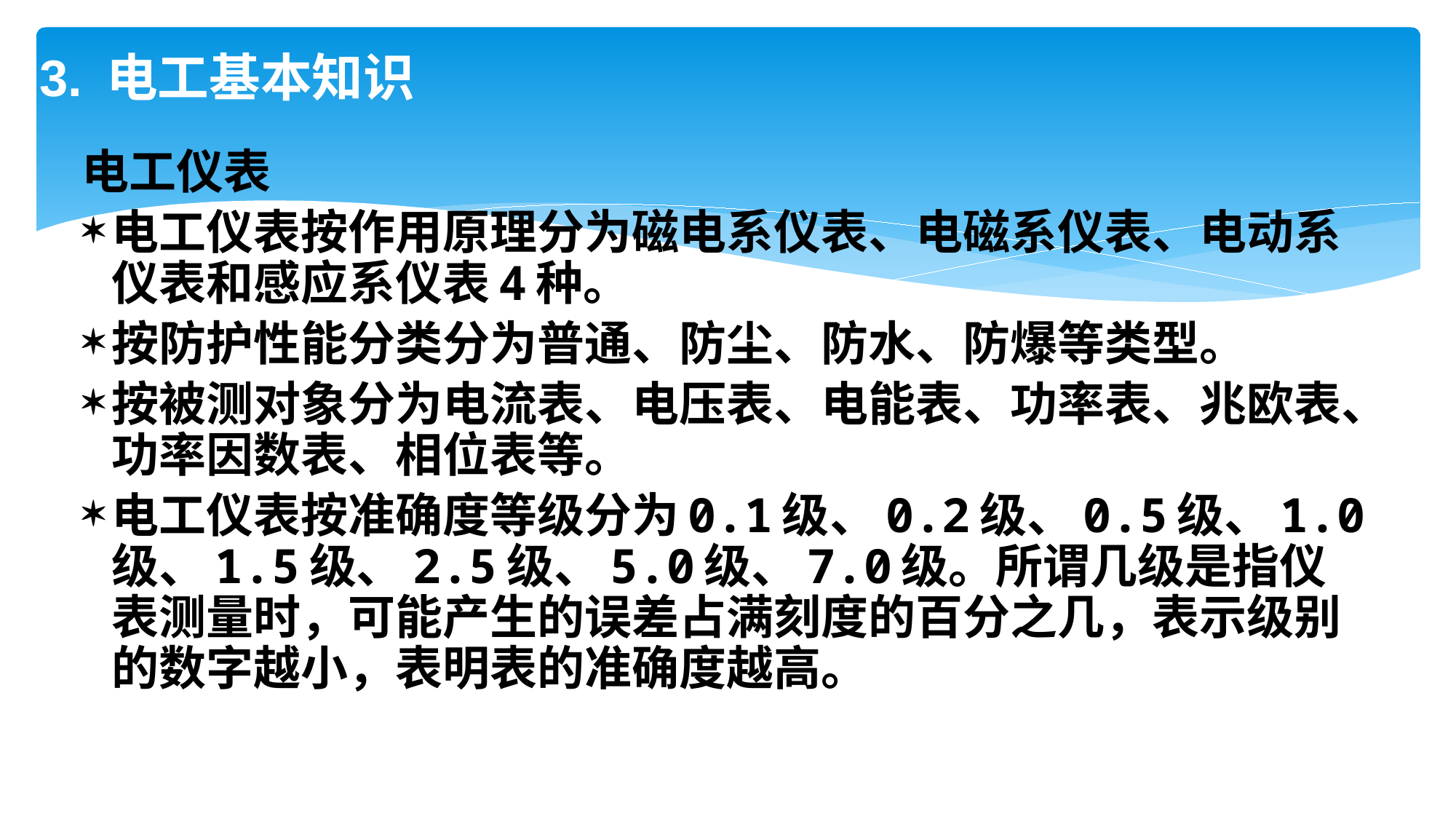

# 3. 电工基本知识
电工仪表
电工仪表按作用原理分为磁电系仪表、电磁系仪表、电动系仪表和感应系仪表4种。
按防护性能分类分为普通、防尘、防水、防爆等类型。
按被测对象分为电流表、电压表、电能表、功率表、兆欧表、功率因数表、相位表等。
电工仪表按准确度等级分为0.1级、0.2级、0.5级、1.0级、1.5级、2.5级、5.0级、7.0级。所谓几级是指仪表测量时，可能产生的误差占满刻度的百分之几，表示级别的数字越小，表明表的准确度越高。